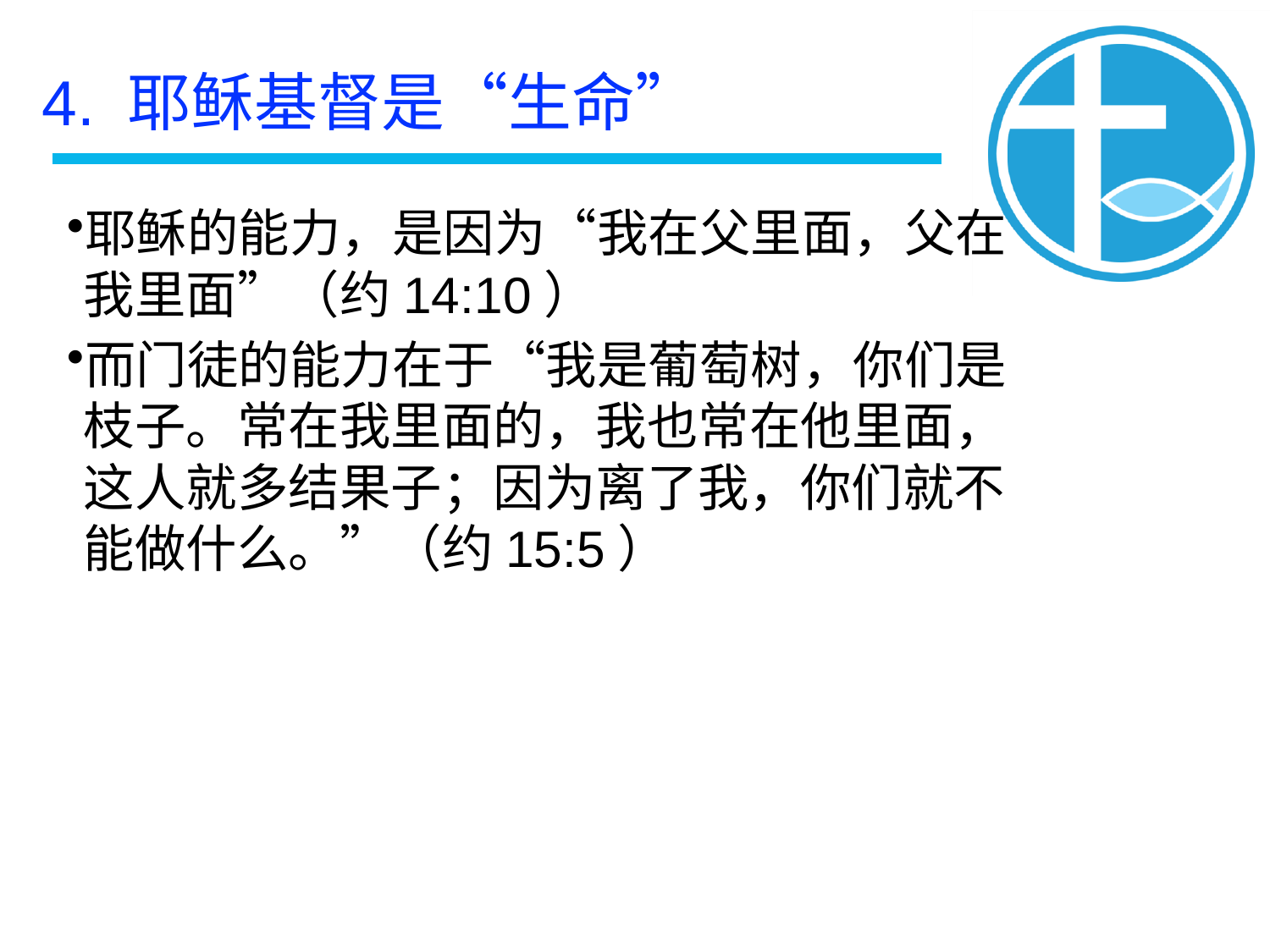

4. 耶稣基督是“生命”
耶稣的能力，是因为“我在父里面，父在我里面”（约14:10）
而门徒的能力在于“我是葡萄树，你们是枝子。常在我里面的，我也常在他里面，这人就多结果子；因为离了我，你们就不能做什么。”（约15:5）